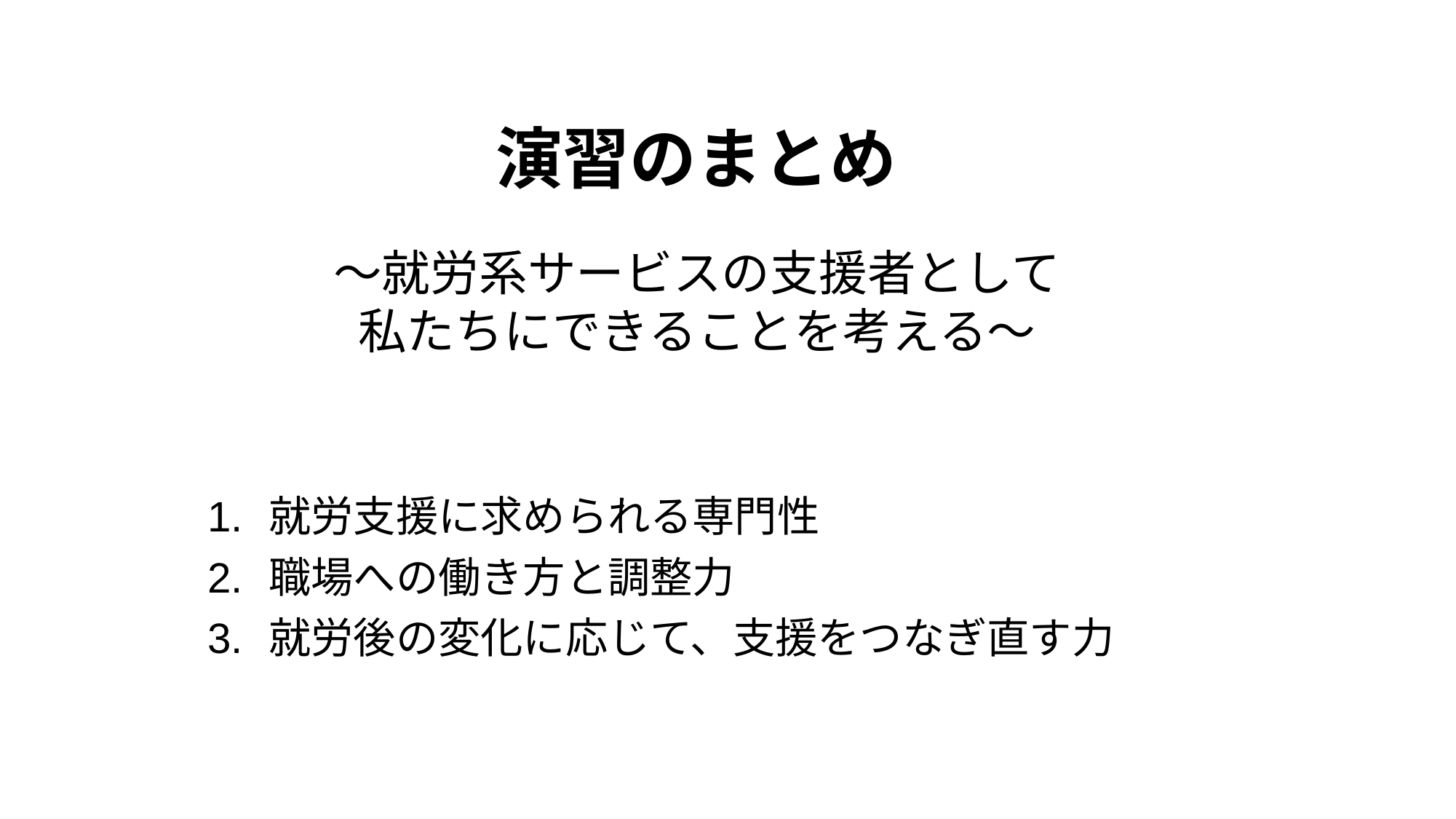

# 演習のまとめ

～就労系サービスの支援者として
私たちにできることを考える～

就労支援に求められる専門性
職場への働き方と調整力
就労後の変化に応じて、支援をつなぎ直す力